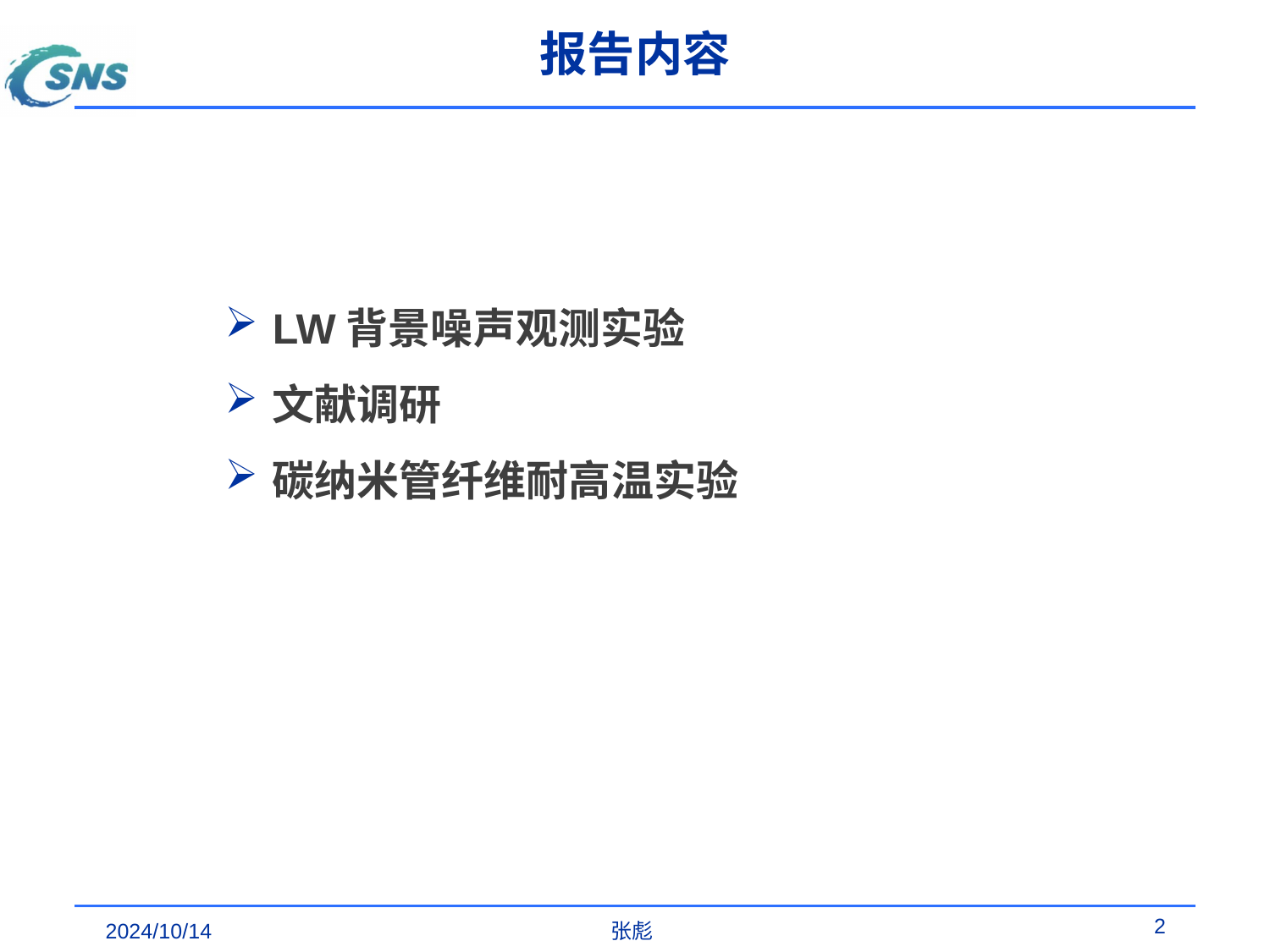

# 报告内容
LW背景噪声观测实验
文献调研
碳纳米管纤维耐高温实验
2
2024/10/14
张彪